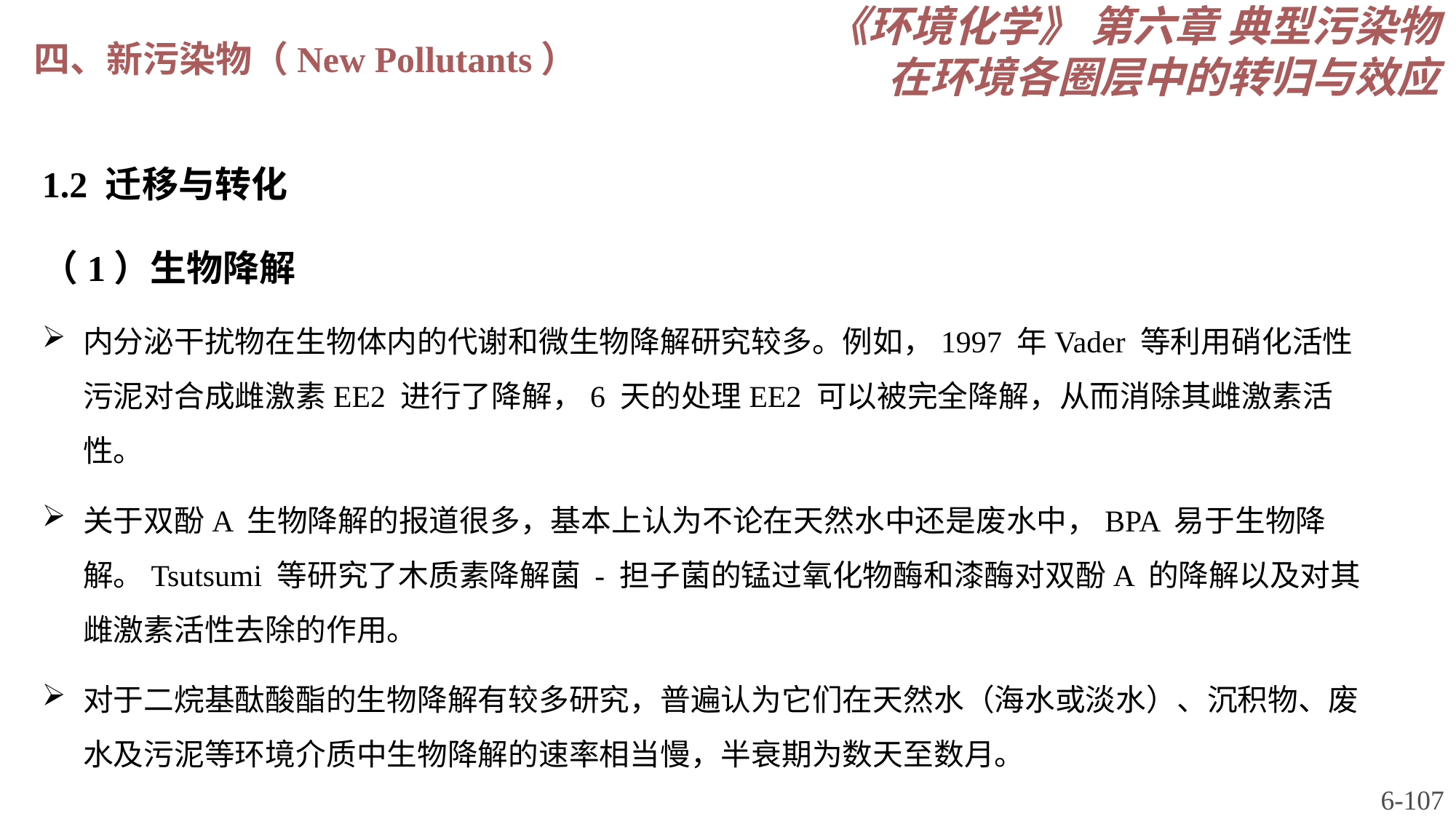

《环境化学》 第六章 典型污染物在环境各圈层中的转归与效应
四、新污染物（New Pollutants）
1.2 迁移与转化
（1）生物降解
内分泌干扰物在生物体内的代谢和微生物降解研究较多。例如，1997 年Vader 等利用硝化活性污泥对合成雌激素EE2 进行了降解，6 天的处理EE2 可以被完全降解，从而消除其雌激素活性。
关于双酚A 生物降解的报道很多，基本上认为不论在天然水中还是废水中，BPA 易于生物降解。Tsutsumi 等研究了木质素降解菌 - 担子菌的锰过氧化物酶和漆酶对双酚A 的降解以及对其雌激素活性去除的作用。
对于二烷基酞酸酯的生物降解有较多研究，普遍认为它们在天然水（海水或淡水）、沉积物、废水及污泥等环境介质中生物降解的速率相当慢，半衰期为数天至数月。
6-107